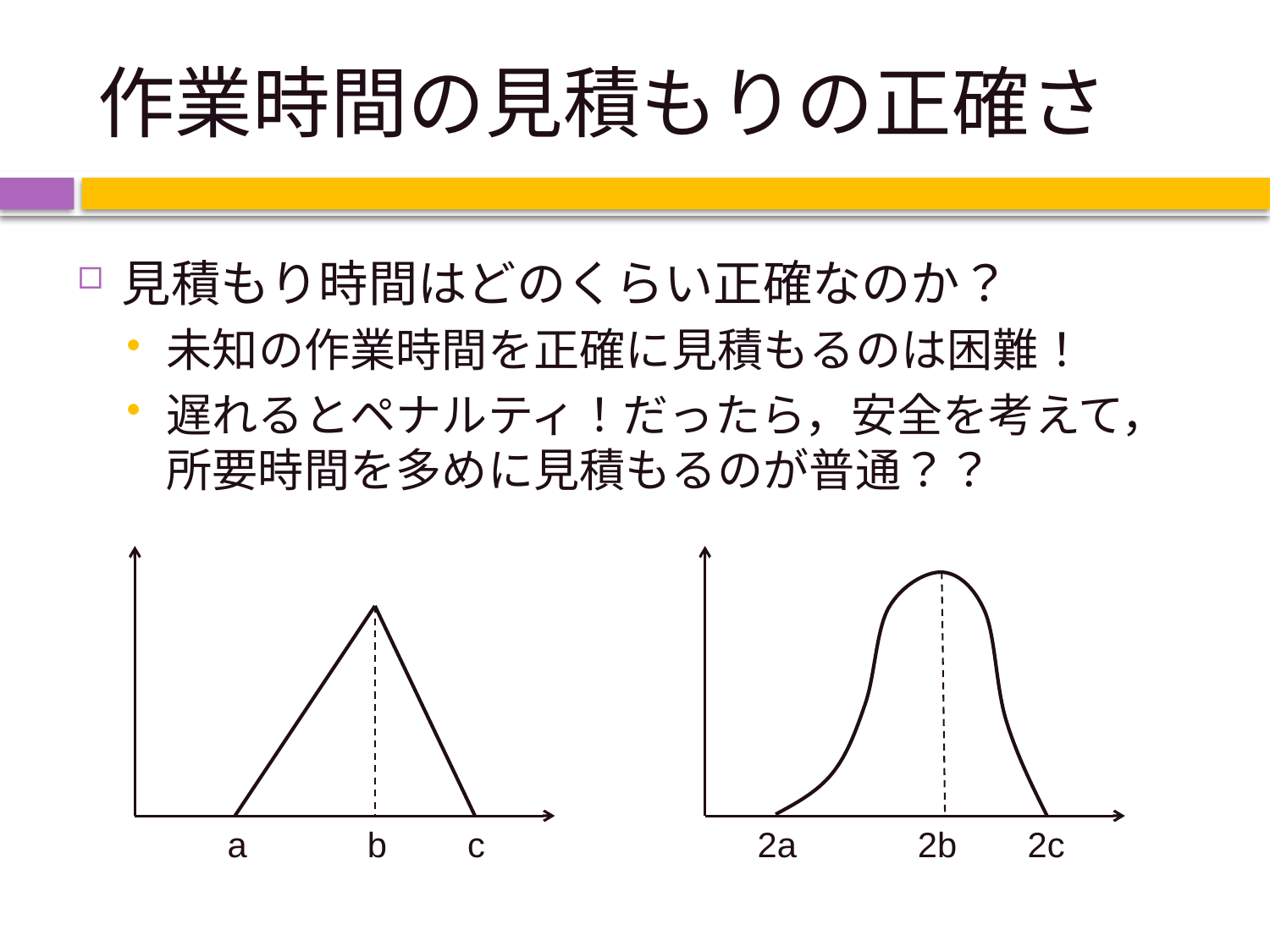

# 作業時間の見積もりの正確さ
見積もり時間はどのくらい正確なのか？
未知の作業時間を正確に見積もるのは困難！
遅れるとペナルティ！だったら，安全を考えて，所要時間を多めに見積もるのが普通？？

a
b
c
2a
2b
2c